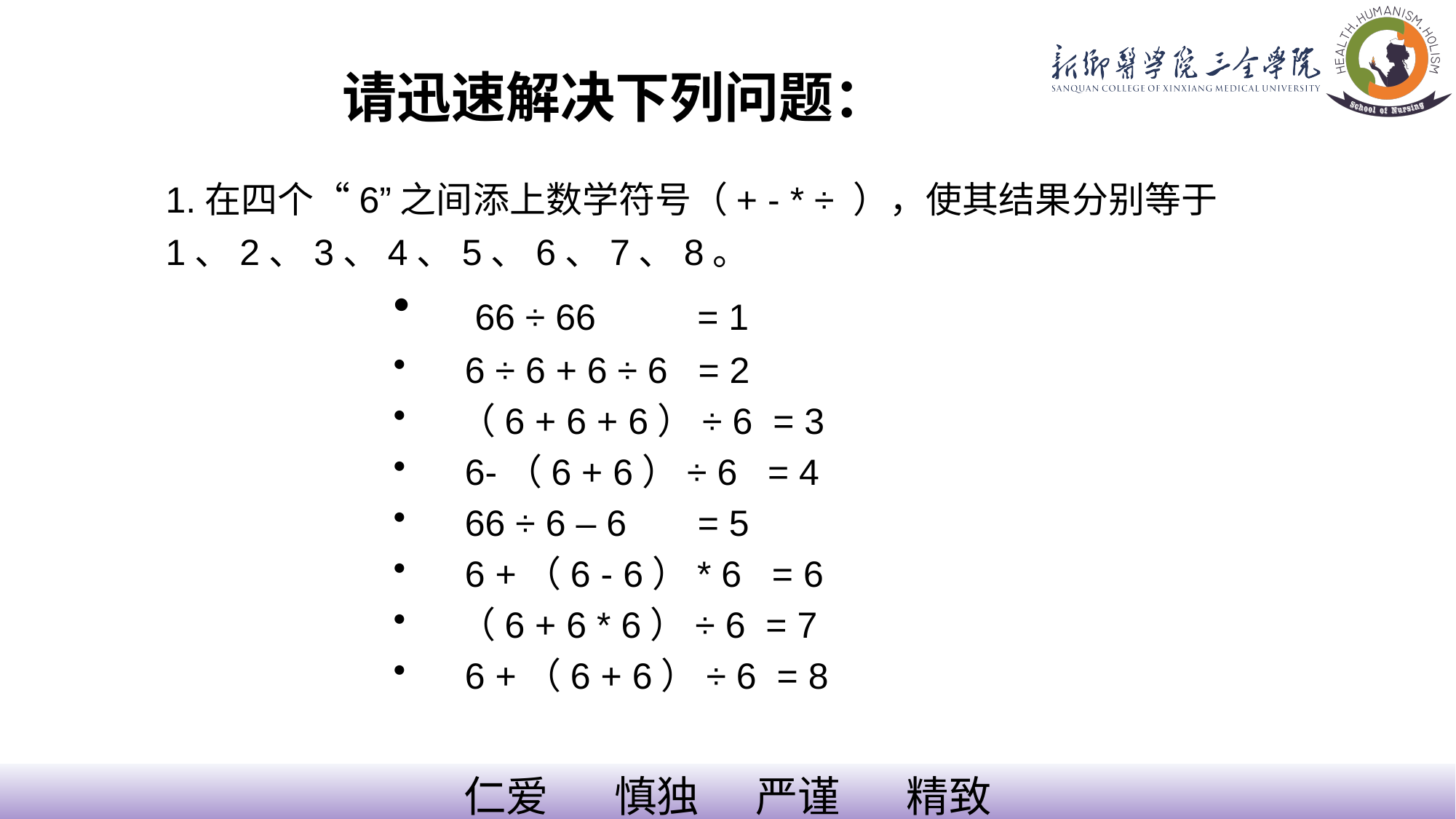

请迅速解决下列问题：
1.在四个“6”之间添上数学符号（+ - * ÷ ），使其结果分别等于1、2、3、4、5、6、7、8。
   66 ÷ 66          = 1
   6 ÷ 6 + 6 ÷ 6   = 2
  （6 + 6 + 6）÷ 6  = 3
   6-（6 + 6）÷ 6   = 4
   66 ÷ 6 – 6       = 5
   6 +（6 - 6）* 6   = 6
  （6 + 6 * 6）÷ 6  = 7
   6 +（6 + 6）÷ 6  = 8